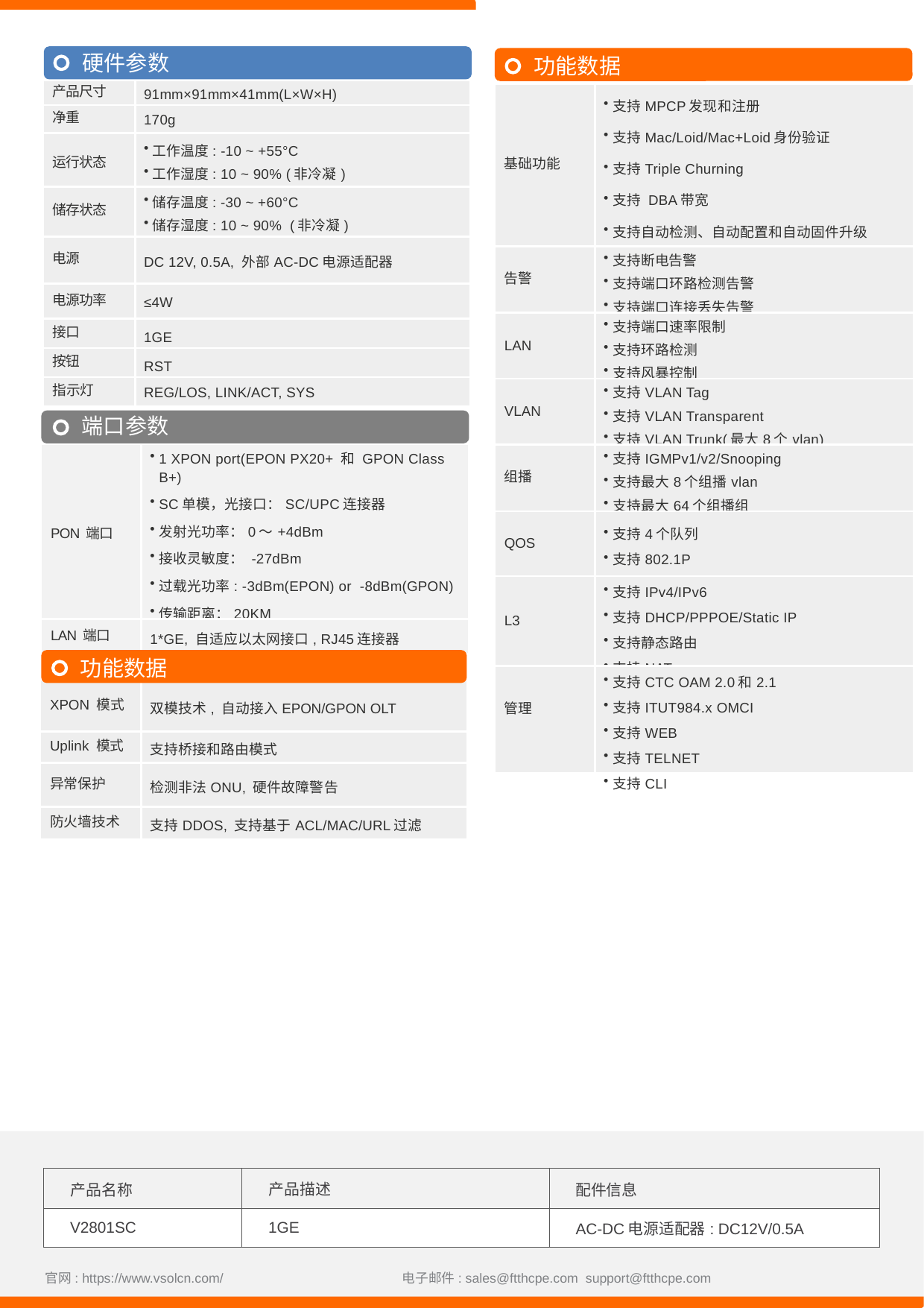

硬件参数

功能数据

| 产品尺寸 | 91mm×91mm×41mm(L×W×H) |
| --- | --- |
| 净重 | 170g |
| 运行状态 | 工作温度: -10 ~ +55°C 工作湿度: 10 ~ 90% (非冷凝) |
| 储存状态 | 储存温度: -30 ~ +60°C 储存湿度: 10 ~ 90% (非冷凝) |
| 电源 | DC 12V, 0.5A, 外部AC-DC电源适配器 |
| 电源功率 | ≤4W |
| 接口 | 1GE |
| 按钮 | RST |
| 指示灯 | REG/LOS, LINK/ACT, SYS |
| 基础功能 | 支持MPCP发现和注册 支持Mac/Loid/Mac+Loid身份验证 支持Triple Churning 支持 DBA带宽 支持自动检测、自动配置和自动固件升级 支持SN/Psw/Loid/Loid+Psw认证 |
| --- | --- |
| 告警 | 支持断电告警 支持端口环路检测告警 支持端口连接丢失告警 |
| LAN | 支持端口速率限制 支持环路检测 支持风暴控制 |
| VLAN | 支持VLAN Tag 支持VLAN Transparent 支持VLAN Trunk(最大8个vlan) |
| 组播 | 支持IGMPv1/v2/Snooping 支持最大8个组播vlan 支持最大64个组播组 |
| QOS | 支持4个队列 支持802.1P |
| L3 | 支持IPv4/IPv6 支持DHCP/PPPOE/Static IP 支持静态路由 支持NAT |
| 管理 | 支持CTC OAM 2.0和2.1 支持ITUT984.x OMCI 支持WEB 支持TELNET 支持CLI |
端口参数

| PON 端口 | 1 XPON port(EPON PX20+ 和 GPON Class B+) SC单模，光接口：SC/UPC连接器 发射光功率：0～+4dBm 接收灵敏度： -27dBm 过载光功率: -3dBm(EPON) or -8dBm(GPON) 传输距离：20KM 光波波长: TX 1310nm, RX1490nm |
| --- | --- |
| LAN 端口 | 1\*GE, 自适应以太网接口, RJ45连接器 |
功能数据

| XPON 模式 | 双模技术, 自动接入EPON/GPON OLT |
| --- | --- |
| Uplink 模式 | 支持桥接和路由模式 |
| 异常保护 | 检测非法ONU, 硬件故障警告 |
| 防火墙技术 | 支持DDOS, 支持基于ACL/MAC/URL过滤 |
| 产品名称 | 产品描述 | 配件信息 |
| --- | --- | --- |
| V2801SC | 1GE | AC-DC电源适配器: DC12V/0.5A |
官网: https://www.vsolcn.com/                                               电子邮件: sales@ftthcpe.com  support@ftthcpe.com